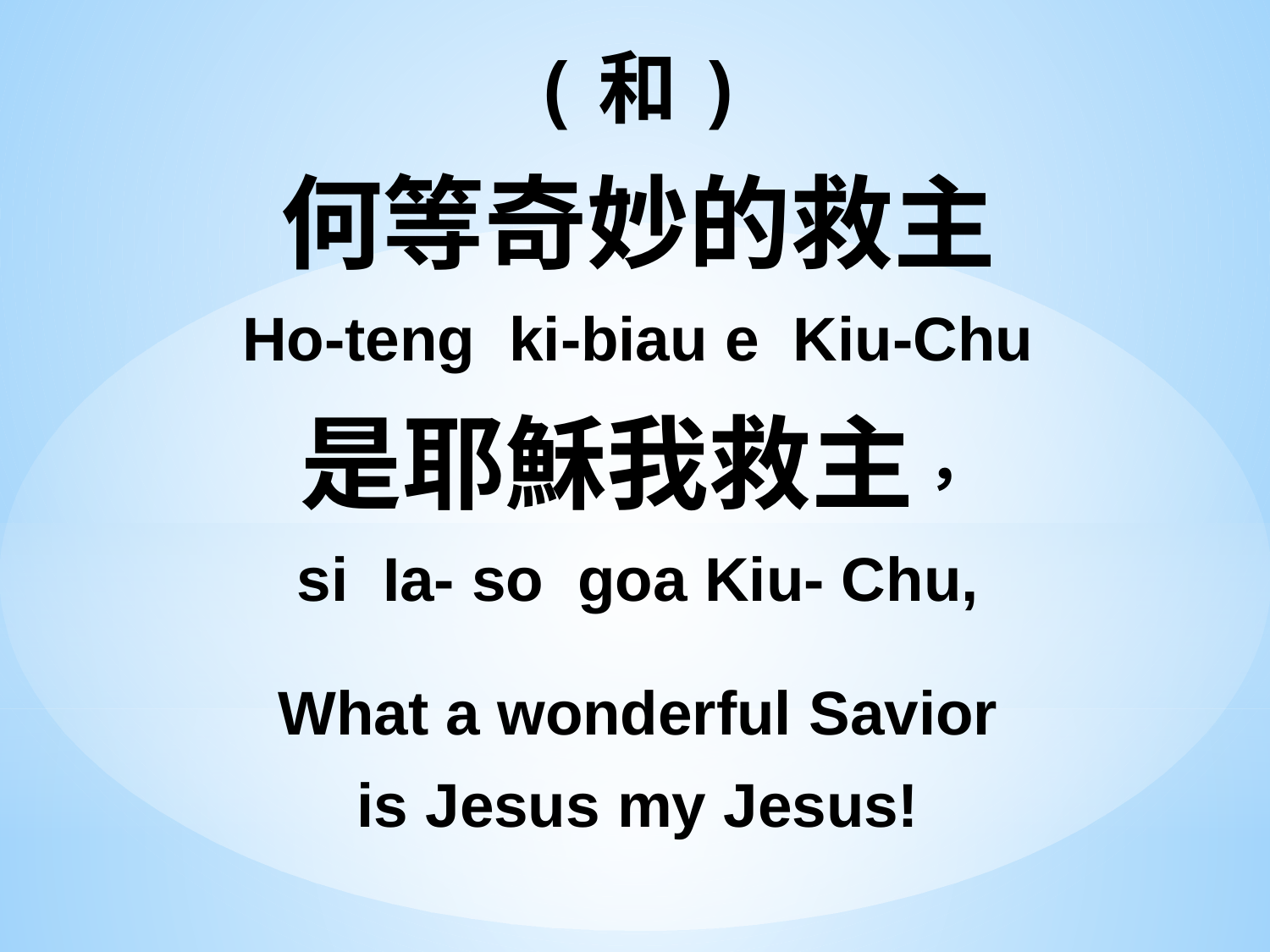

(和)
何等奇妙的救主
Ho-teng  ki-biau e  Kiu-Chu
是耶穌我救主，
si  Ia- so  goa Kiu- Chu,

What a wonderful Savior
is Jesus my Jesus!